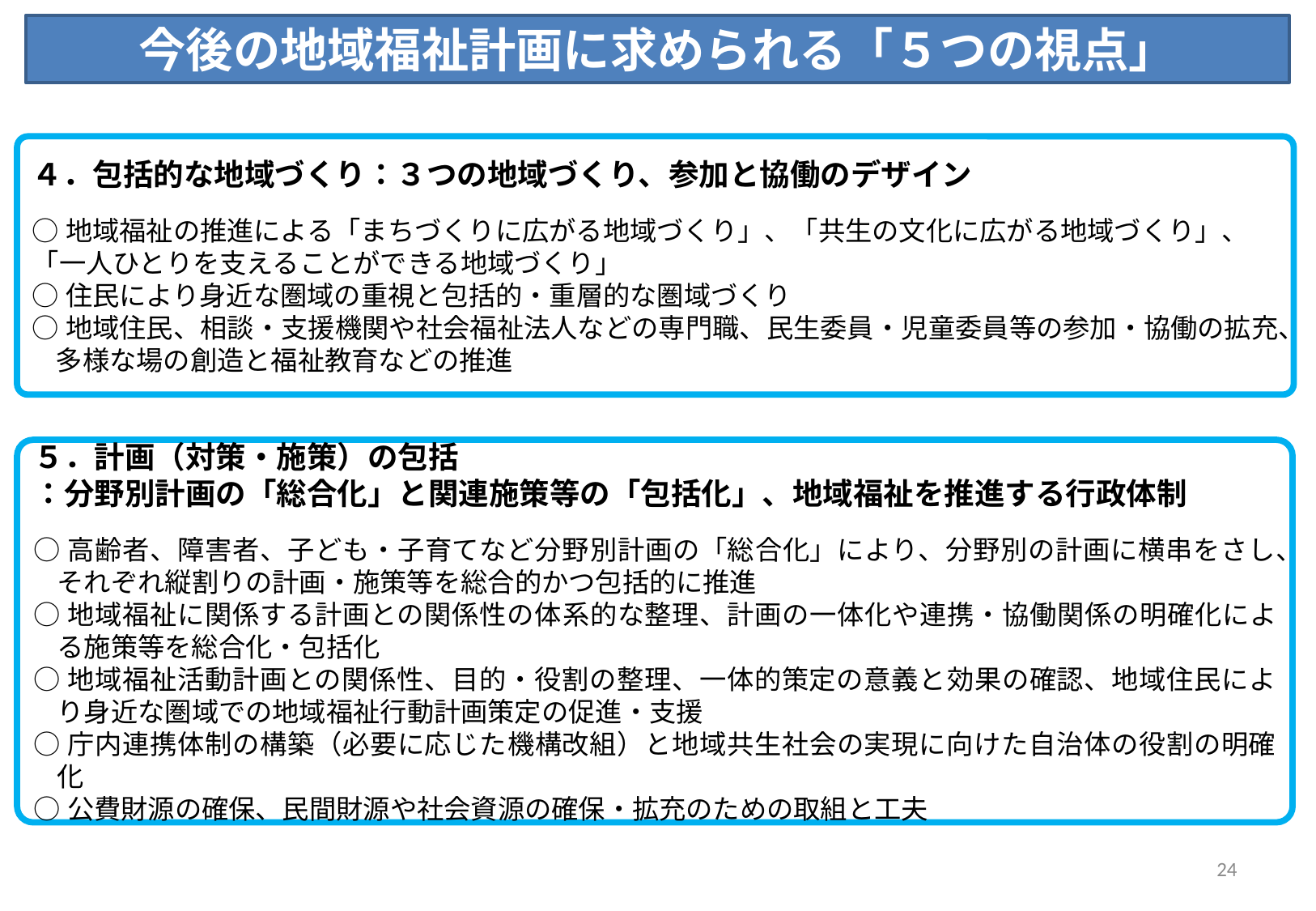

今後の地域福祉計画に求められる「５つの視点」
４．包括的な地域づくり：３つの地域づくり、参加と協働のデザイン

○地域福祉の推進による「まちづくりに広がる地域づくり」、「共生の文化に広がる地域づくり」、「一人ひとりを支えることができる地域づくり」
○住民により身近な圏域の重視と包括的・重層的な圏域づくり
○地域住民、相談・支援機関や社会福祉法人などの専門職、民生委員・児童委員等の参加・協働の拡充、多様な場の創造と福祉教育などの推進
５．計画（対策・施策）の包括
：分野別計画の「総合化」と関連施策等の「包括化」、地域福祉を推進する行政体制

○高齢者、障害者、子ども・子育てなど分野別計画の「総合化」により、分野別の計画に横串をさし、それぞれ縦割りの計画・施策等を総合的かつ包括的に推進
○地域福祉に関係する計画との関係性の体系的な整理、計画の一体化や連携・協働関係の明確化による施策等を総合化・包括化
○地域福祉活動計画との関係性、目的・役割の整理、一体的策定の意義と効果の確認、地域住民により身近な圏域での地域福祉行動計画策定の促進・支援
○庁内連携体制の構築（必要に応じた機構改組）と地域共生社会の実現に向けた自治体の役割の明確化
○公費財源の確保、民間財源や社会資源の確保・拡充のための取組と工夫

24